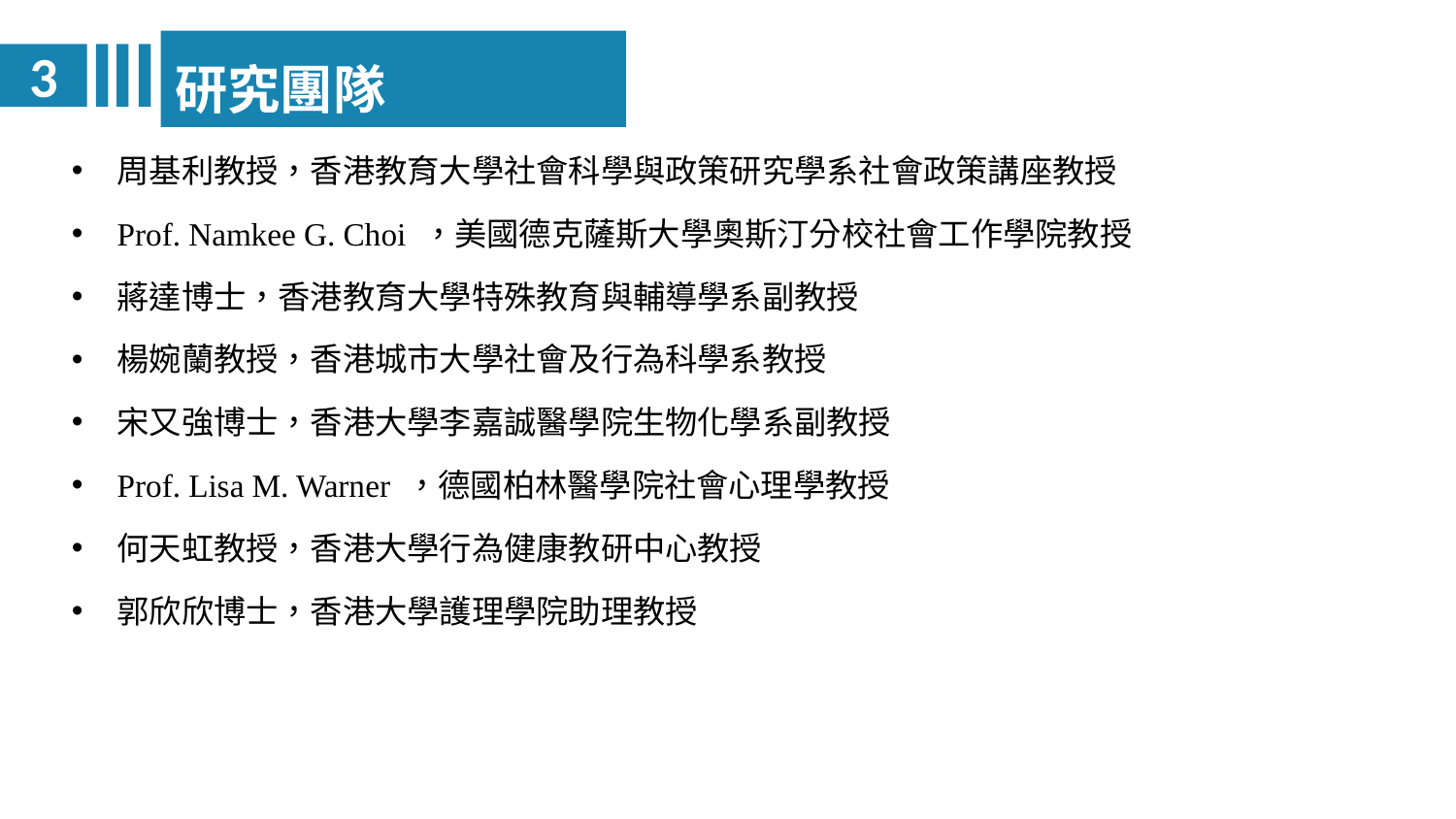

研究團隊
3

周基利教授，香港教育大學社會科學與政策研究學系社會政策講座教授
Prof. Namkee G. Choi ，美國德克薩斯大學奧斯汀分校社會工作學院教授
蔣達博士，香港教育大學特殊教育與輔導學系副教授
楊婉蘭教授，香港城市大學社會及行為科學系教授
宋又強博士，香港大學李嘉誠醫學院生物化學系副教授
Prof. Lisa M. Warner ，德國柏林醫學院社會心理學教授
何天虹教授，香港大學行為健康教研中心教授
郭欣欣博士，香港大學護理學院助理教授